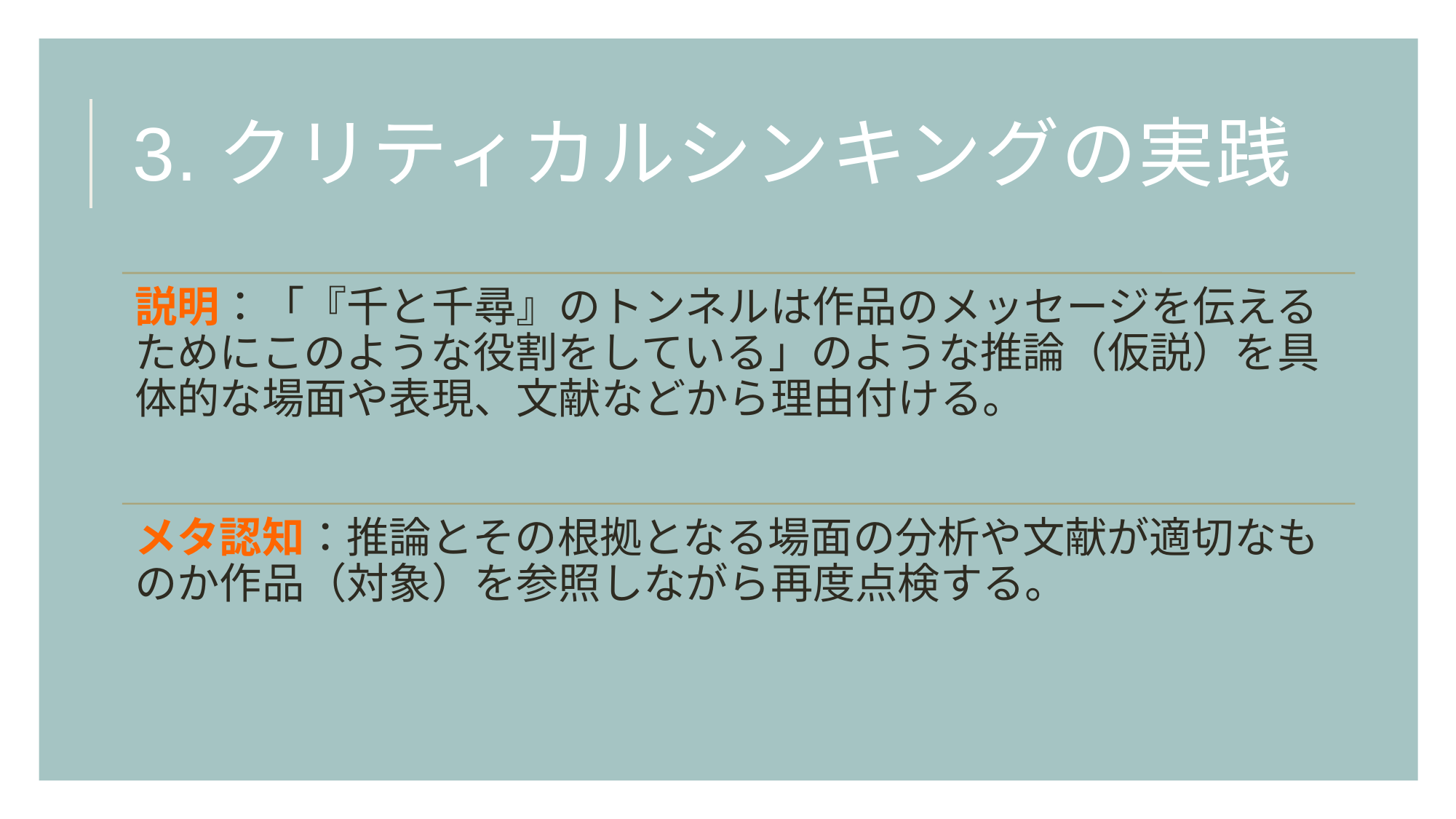

# 3.クリティカルシンキングの実践
説明：「『千と千尋』のトンネルは作品のメッセージを伝えるためにこのような役割をしている」のような推論（仮説）を具体的な場面や表現、文献などから理由付ける。
メタ認知：推論とその根拠となる場面の分析や文献が適切なものか作品（対象）を参照しながら再度点検する。